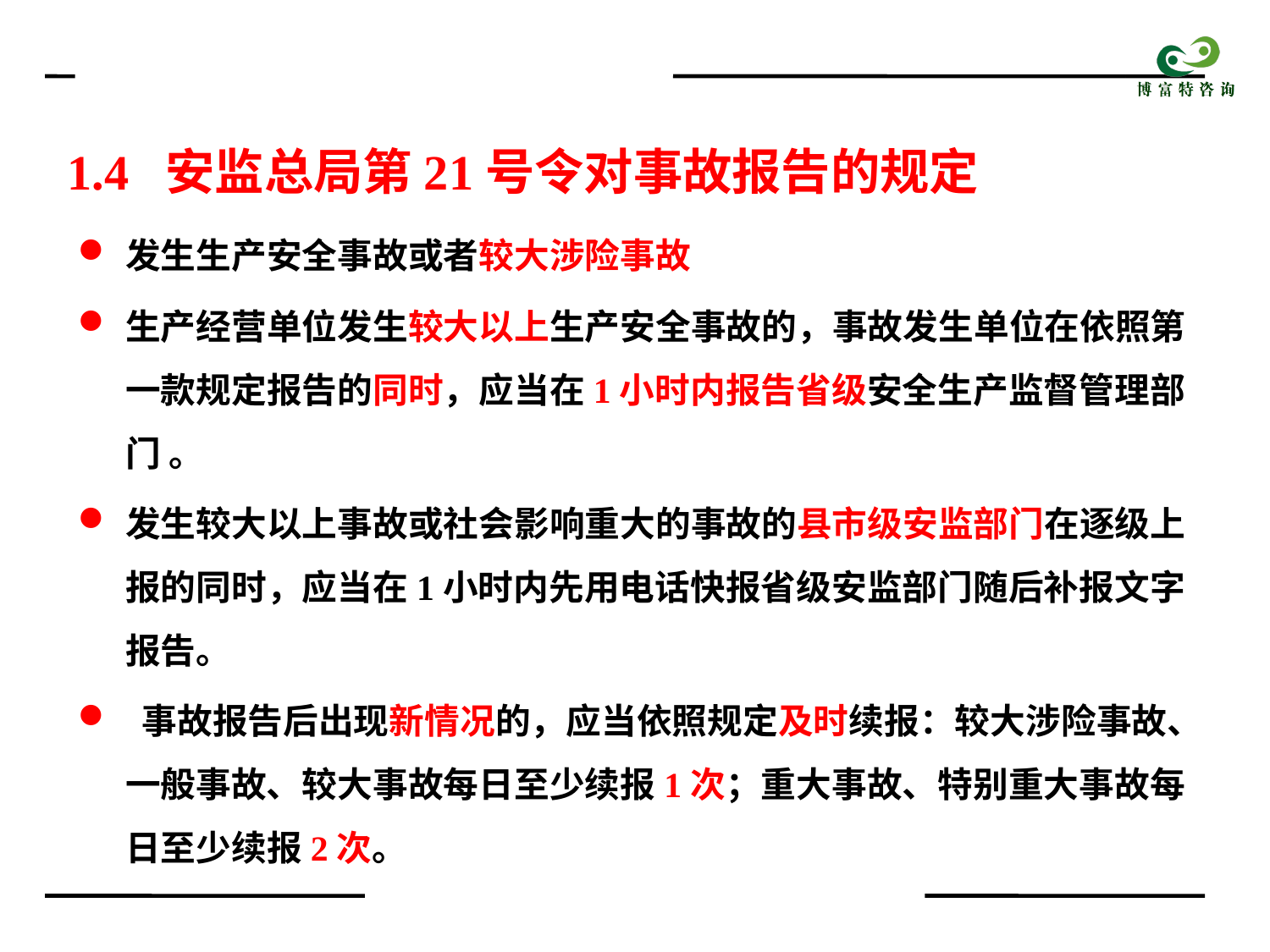

# 1.4  安监总局第21号令对事故报告的规定
发生生产安全事故或者较大涉险事故
生产经营单位发生较大以上生产安全事故的，事故发生单位在依照第一款规定报告的同时，应当在1小时内报告省级安全生产监督管理部门 。
发生较大以上事故或社会影响重大的事故的县市级安监部门在逐级上报的同时，应当在1小时内先用电话快报省级安监部门随后补报文字报告。
 事故报告后出现新情况的，应当依照规定及时续报：较大涉险事故、一般事故、较大事故每日至少续报1次；重大事故、特别重大事故每日至少续报2次。